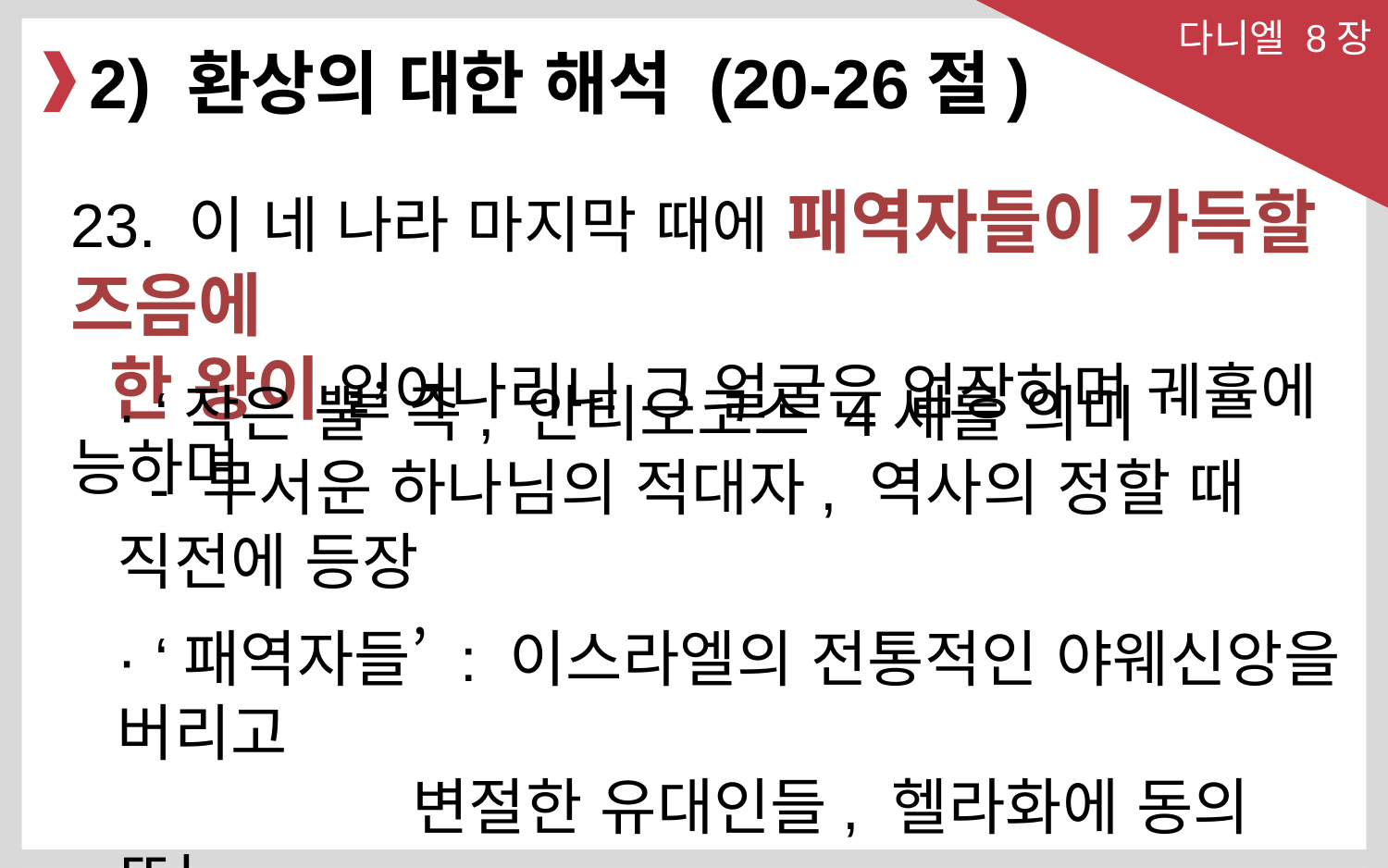

다니엘 8장
2) 환상의 대한 해석 (20-26절)

23. 이 네 나라 마지막 때에 패역자들이 가득할 즈음에
  한 왕이 일어나리니 그 얼굴은 엄장하며 궤휼에 능하며
· ‘작은 뿔’ 즉, 안티오코스 4세를 의미
 - 무서운 하나님의 적대자, 역사의 정할 때 직전에 등장
· ‘패역자들’ : 이스라엘의 전통적인 야웨신앙을 버리고
		 변절한 유대인들, 헬라화에 동의 또는
		 앞장선 유대인들을 가르킴